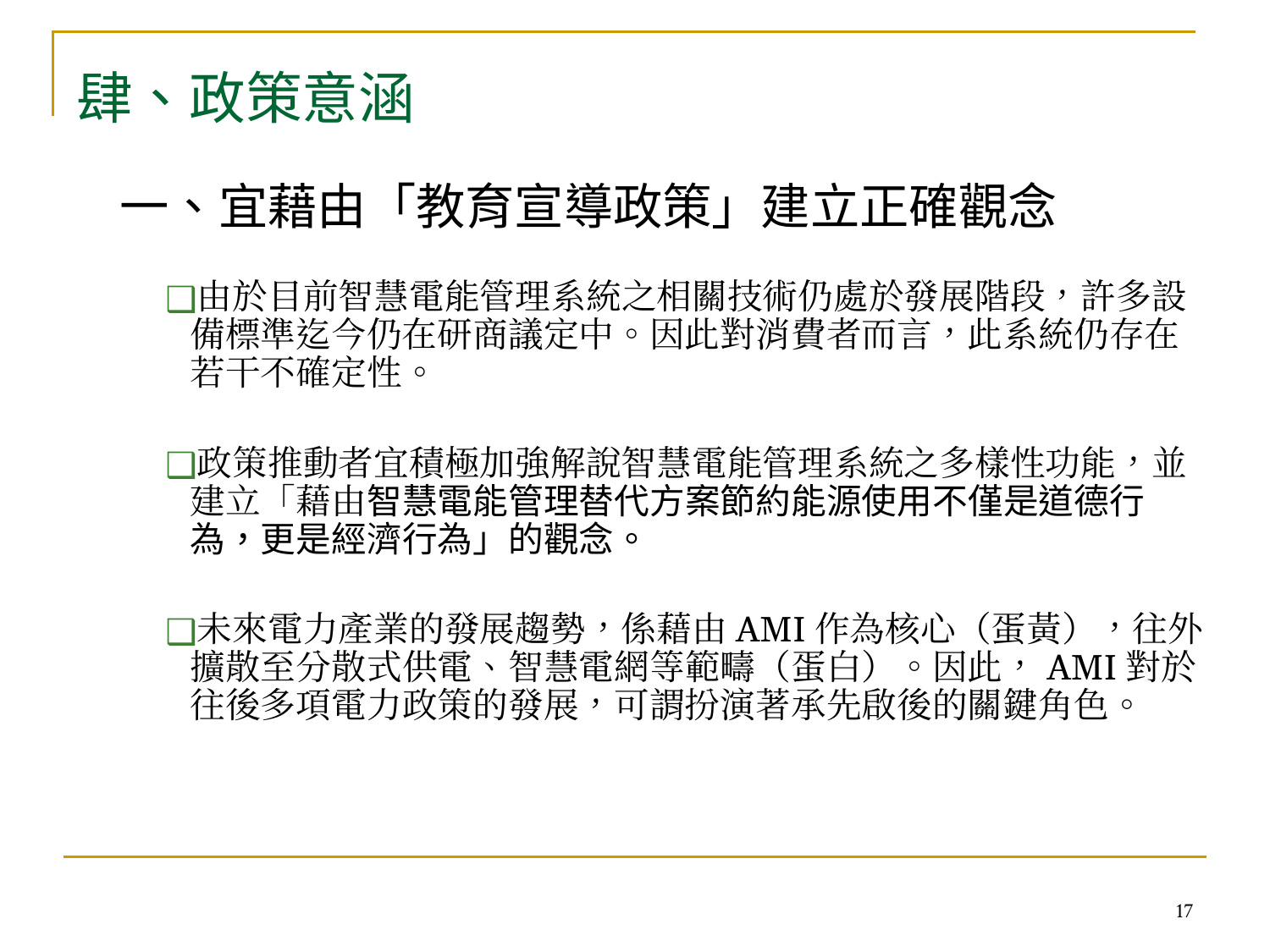

肆、政策意涵
一、宜藉由「教育宣導政策」建立正確觀念

由於目前智慧電能管理系統之相關技術仍處於發展階段，許多設備標準迄今仍在研商議定中。因此對消費者而言，此系統仍存在若干不確定性。

政策推動者宜積極加強解說智慧電能管理系統之多樣性功能，並建立「藉由智慧電能管理替代方案節約能源使用不僅是道德行為，更是經濟行為」的觀念。

未來電力產業的發展趨勢，係藉由AMI作為核心（蛋黃），往外擴散至分散式供電、智慧電網等範疇（蛋白）。因此，AMI對於往後多項電力政策的發展，可謂扮演著承先啟後的關鍵角色。
17